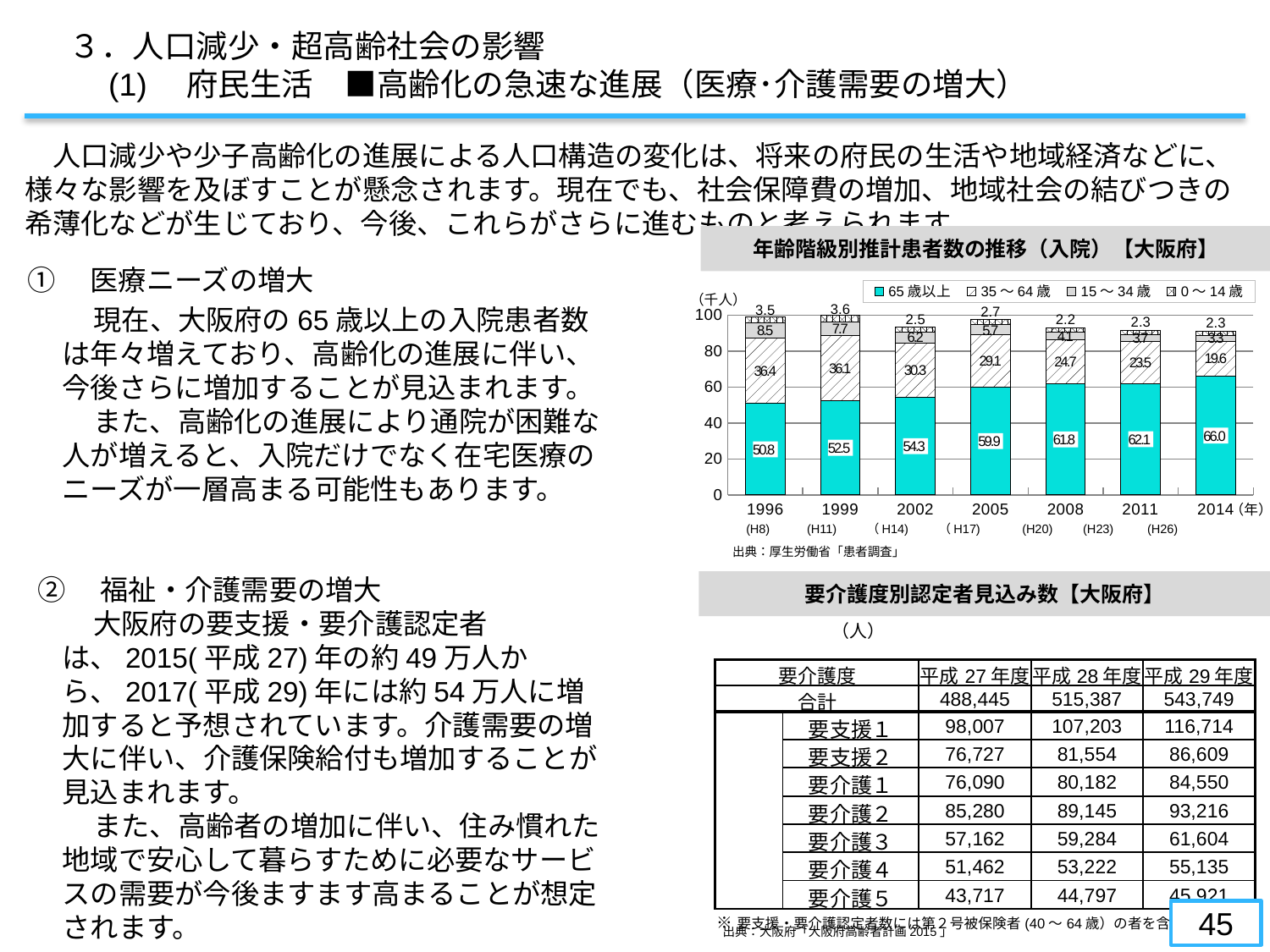

３．人口減少・超高齢社会の影響
　　(1)　府民生活　■高齢化の急速な進展（医療･介護需要の増大）
　人口減少や少子高齢化の進展による人口構造の変化は、将来の府民の生活や地域経済などに、様々な影響を及ぼすことが懸念されます。現在でも、社会保障費の増加、地域社会の結びつきの希薄化などが生じており、今後、これらがさらに進むものと考えられます。
年齢階級別推計患者数の推移（入院）【大阪府】
①　医療ニーズの増大

### Chart

| Category | 65歳以上 | 35～64歳 | 15～34歳 | 0～14歳 |
|---|---|---|---|---|
| 1996 | 50.8 | 36.400000000000006 | 8.5 | 3.5 |
| 1999 | 52.5 | 36.1 | 7.7 | 3.5999999999999996 |
| 2002 | 54.3 | 30.3 | 6.2 | 2.5 |
| 2005 | 59.9 | 29.099999999999998 | 5.699999999999999 | 2.7 |
| 2008 | 61.8 | 24.700000000000003 | 4.1 | 2.2 |
| 2011 | 62.1 | 23.5 | 3.7 | 2.3 |
| 2014 | 66.0 | 19.6 | 3.3 | 2.3 |
（千人）
　　現在、大阪府の65歳以上の入院患者数は年々増えており、高齢化の進展に伴い、今後さらに増加することが見込まれます。
　　また、高齢化の進展により通院が困難な人が増えると、入院だけでなく在宅医療のニーズが一層高まる可能性もあります。
（年）
    (H8)           (H11)        （H14)        （H17)       　(H20)         (H23)          (H26)
出典：厚生労働省「患者調査」
②　福祉・介護需要の増大
　　大阪府の要支援・要介護認定者は、2015(平成27)年の約49万人から、2017(平成29)年には約54万人に増加すると予想されています。介護需要の増大に伴い、介護保険給付も増加することが見込まれます。
　　また、高齢者の増加に伴い、住み慣れた地域で安心して暮らすために必要なサービスの需要が今後ますます高まることが想定されます。
要介護度別認定者見込み数【大阪府】
| （人） |  |  |  |  |
| --- | --- | --- | --- | --- |
| 要介護度 |  | 平成27年度 | 平成28年度 | 平成29年度 |
| 合計 |  | 488,445 | 515,387 | 543,749 |
|  | 要支援１ | 98,007 | 107,203 | 116,714 |
|  | 要支援２ | 76,727 | 81,554 | 86,609 |
|  | 要介護１ | 76,090 | 80,182 | 84,550 |
|  | 要介護２ | 85,280 | 89,145 | 93,216 |
|  | 要介護３ | 57,162 | 59,284 | 61,604 |
|  | 要介護４ | 51,462 | 53,222 | 55,135 |
|  | 要介護５ | 43,717 | 44,797 | 45,921 |
| ※要支援・要介護認定者数には第２号被保険者(40～64歳）の者を含む |  |  |  |  |
45
出典：大阪府「大阪府高齢者計画2015」